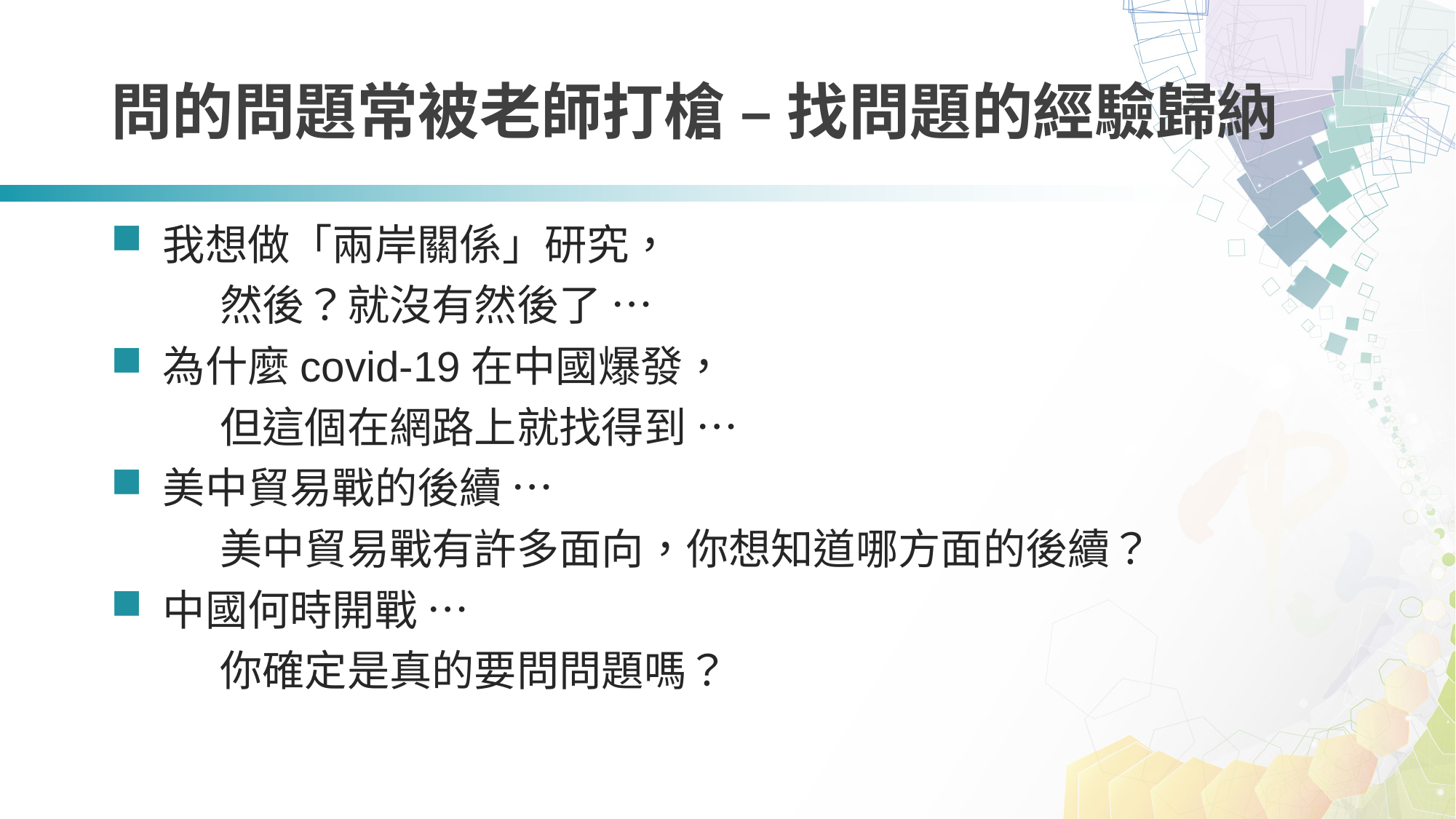

# 問的問題常被老師打槍 – 找問題的經驗歸納
 我想做「兩岸關係」研究，
	然後？就沒有然後了 …
 為什麼covid-19在中國爆發，
	但這個在網路上就找得到 …
 美中貿易戰的後續 …
	美中貿易戰有許多面向，你想知道哪方面的後續？
 中國何時開戰 …
	你確定是真的要問問題嗎？